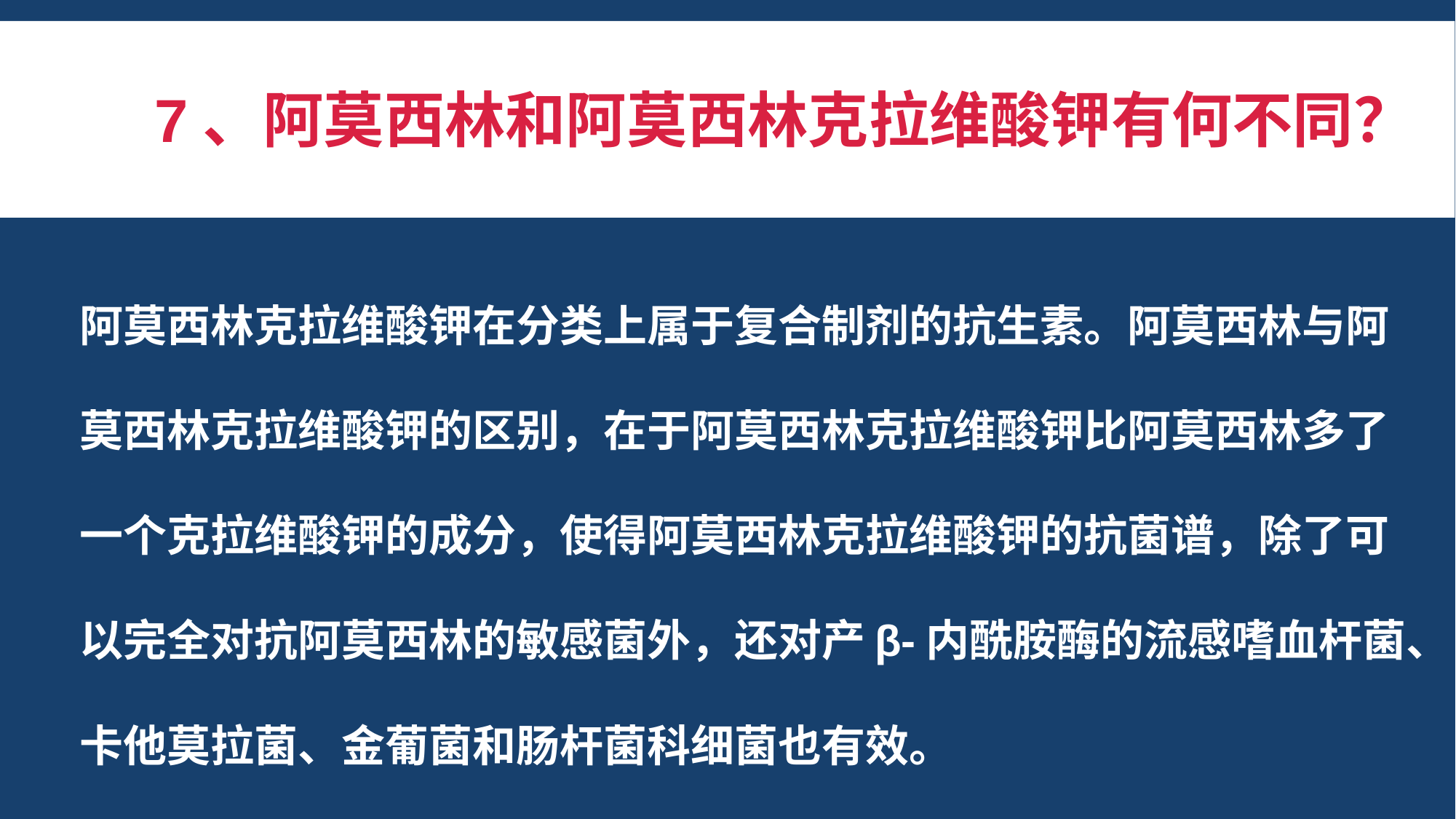

# 7、阿莫西林和阿莫西林克拉维酸钾有何不同？
阿莫西林克拉维酸钾在分类上属于复合制剂的抗生素。阿莫西林与阿莫西林克拉维酸钾的区别，在于阿莫西林克拉维酸钾比阿莫西林多了一个克拉维酸钾的成分，使得阿莫西林克拉维酸钾的抗菌谱，除了可以完全对抗阿莫西林的敏感菌外，还对产β-内酰胺酶的流感嗜血杆菌、卡他莫拉菌、金葡菌和肠杆菌科细菌也有效。